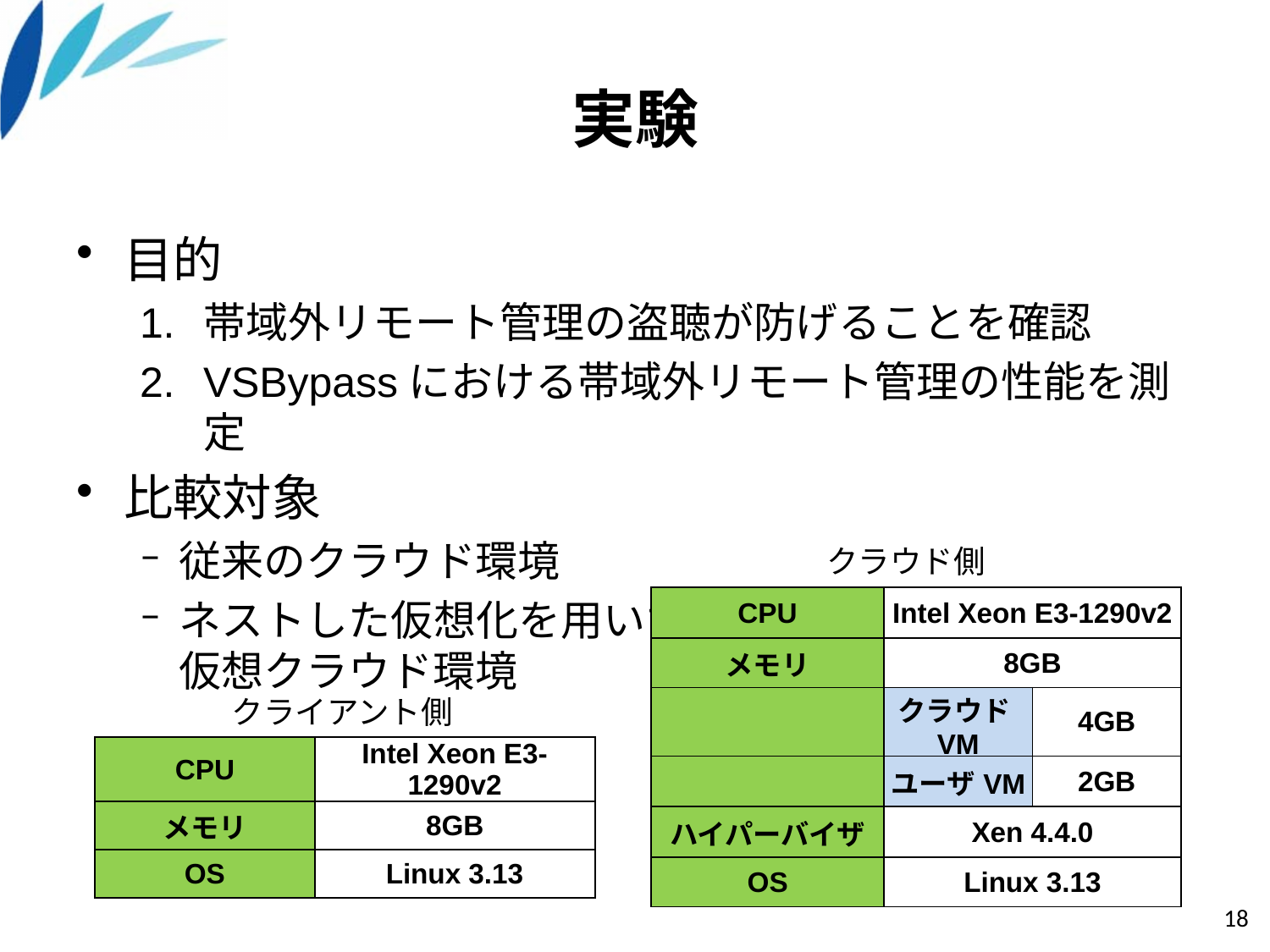

# 実験
目的
帯域外リモート管理の盗聴が防げることを確認
VSBypassにおける帯域外リモート管理の性能を測定
比較対象
従来のクラウド環境
ネストした仮想化を用いた
仮想クラウド環境
クラウド側
| CPU | Intel Xeon E3-1290v2 |  |
| --- | --- | --- |
| メモリ | 8GB |  |
|  | クラウドVM | 4GB |
|  | ユーザVM | 2GB |
| ハイパーバイザ | Xen 4.4.0 |  |
| OS | Linux 3.13 |  |
クライアント側
| CPU | Intel Xeon E3-1290v2 |
| --- | --- |
| メモリ | 8GB |
| OS | Linux 3.13 |
18